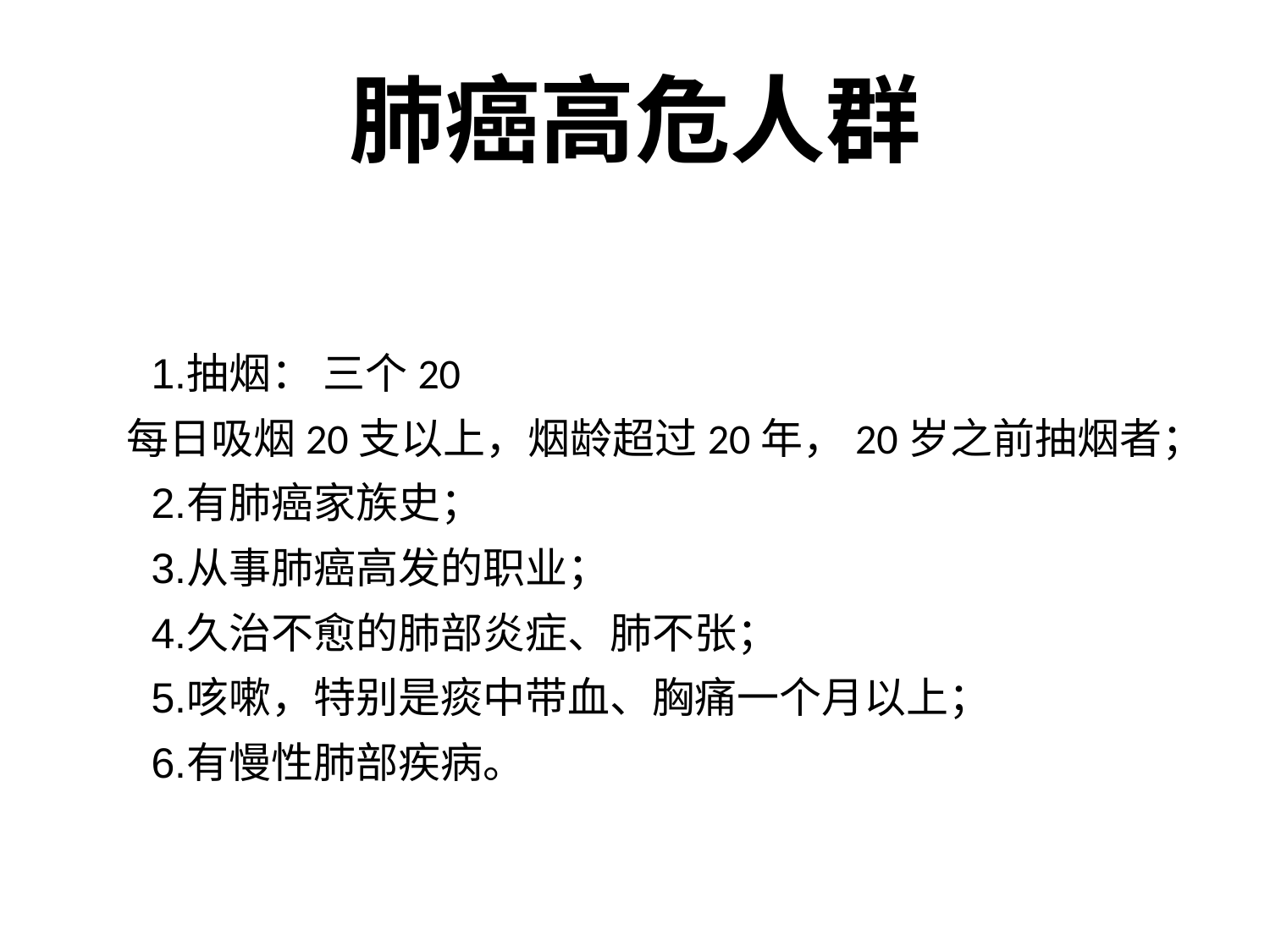

# 肺癌高危人群
抽烟： 三个20
   每日吸烟20支以上，烟龄超过20年，20岁之前抽烟者；
有肺癌家族史；
从事肺癌高发的职业；
久治不愈的肺部炎症、肺不张；
咳嗽，特别是痰中带血、胸痛一个月以上；
有慢性肺部疾病。